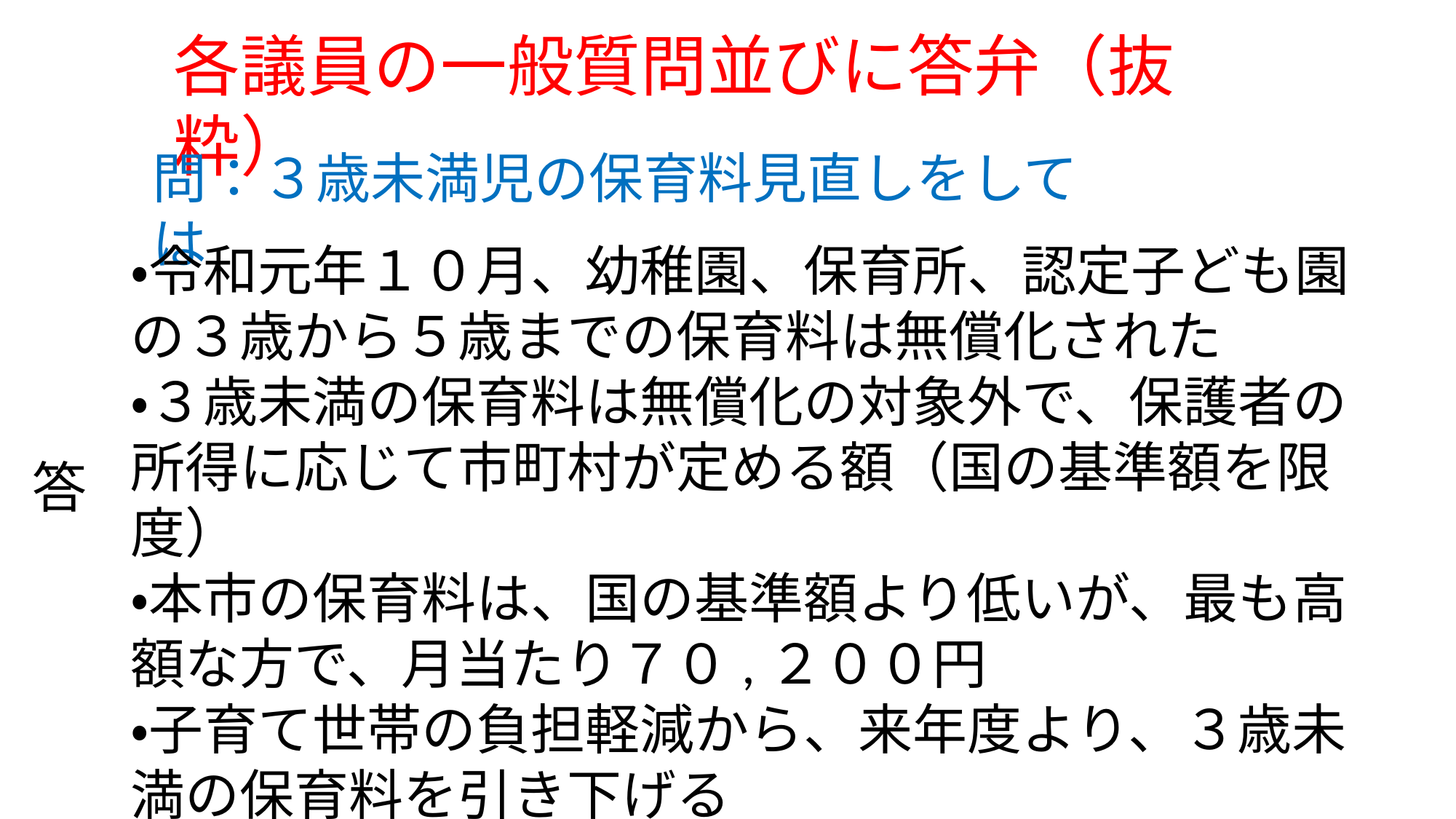

各議員の一般質問並びに答弁（抜粋）
問：３歳未満児の保育料見直しをしては
・令和元年１０月、幼稚園、保育所、認定子ども園の３歳から５歳までの保育料は無償化された
・３歳未満の保育料は無償化の対象外で、保護者の所得に応じて市町村が定める額（国の基準額を限度）
・本市の保育料は、国の基準額より低いが、最も高額な方で、月当たり７０,２００円
・子育て世帯の負担軽減から、来年度より、３歳未満の保育料を引き下げる
答